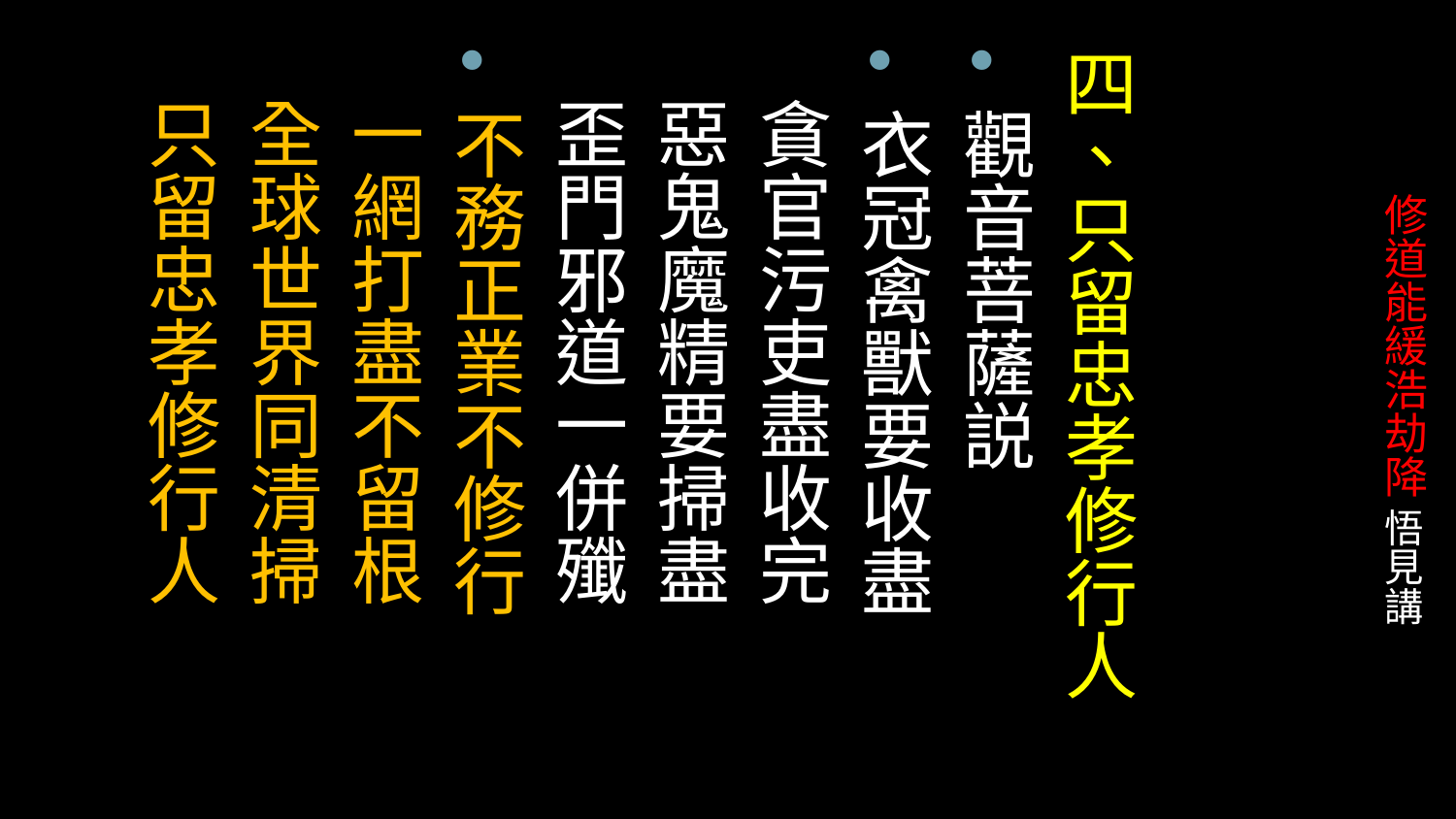

# 修道能緩浩劫降 悟見講
四、只留忠孝修行人
觀音菩薩説
衣冠禽獸要收盡
  貪官污吏盡收完
  惡鬼魔精要掃盡
  歪門邪道一併殲
不務正業不修行
  一網打盡不留根
  全球世界同清掃
  只留忠孝修行人